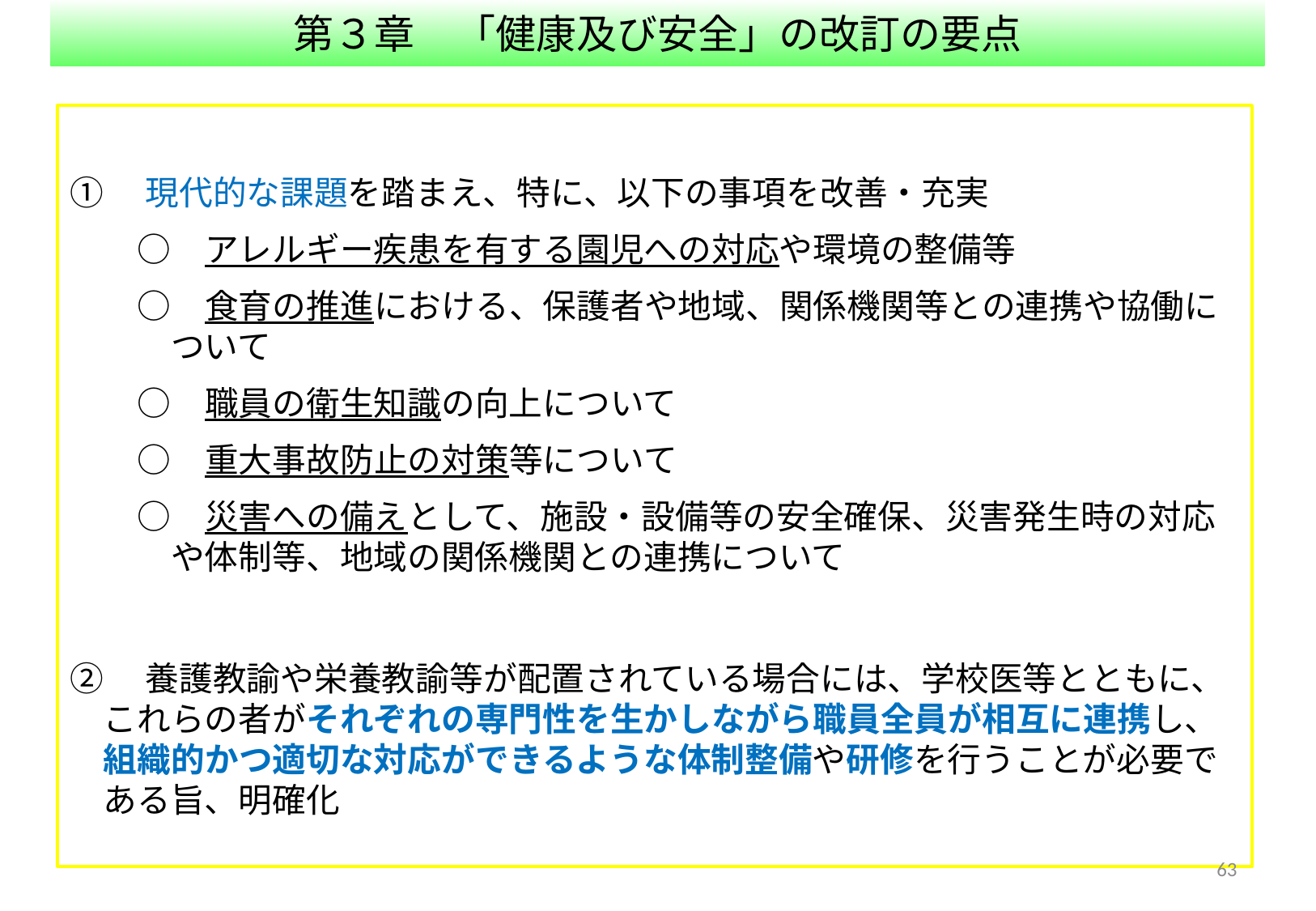

第３章　「健康及び安全」の改訂の要点
①　現代的な課題を踏まえ、特に、以下の事項を改善・充実

　　○　アレルギー疾患を有する園児への対応や環境の整備等

　　　　　○　食育の推進における、保護者や地域、関係機関等との連携や協働に
　　　ついて

　　○　職員の衛生知識の向上について

　　　　　○　重大事故防止の対策等について

　　○　災害への備えとして、施設・設備等の安全確保、災害発生時の対応
　　　や体制等、地域の関係機関との連携について

②　養護教諭や栄養教諭等が配置されている場合には、学校医等とともに、
　これらの者がそれぞれの専門性を生かしながら職員全員が相互に連携し、
　組織的かつ適切な対応ができるような体制整備や研修を行うことが必要で
　ある旨、明確化
63